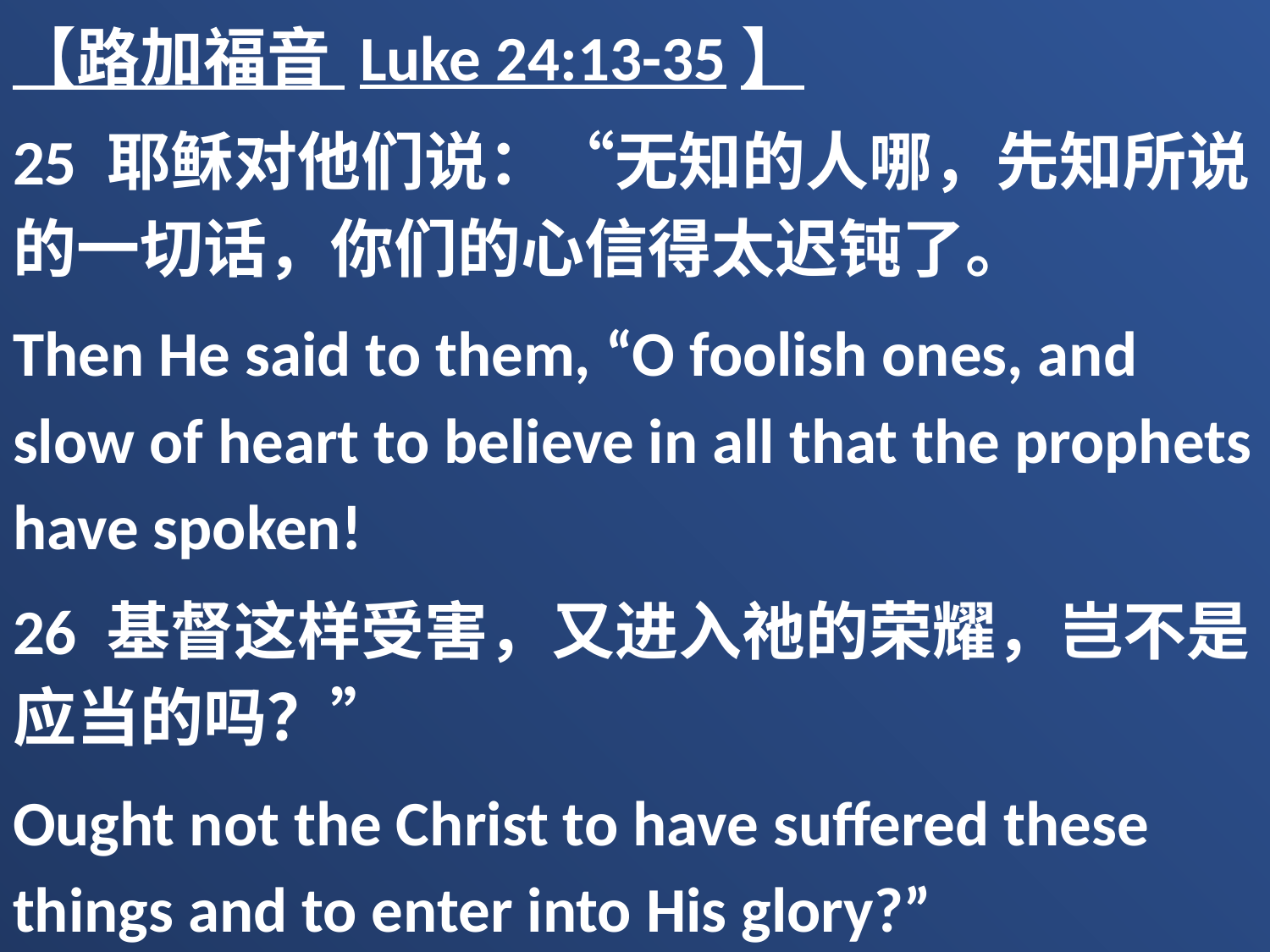

【路加福音 Luke 24:13-35】
25 耶稣对他们说：“无知的人哪，先知所说的一切话，你们的心信得太迟钝了。
Then He said to them, “O foolish ones, and slow of heart to believe in all that the prophets have spoken!
26 基督这样受害，又进入祂的荣耀，岂不是应当的吗？”
Ought not the Christ to have suffered these things and to enter into His glory?”